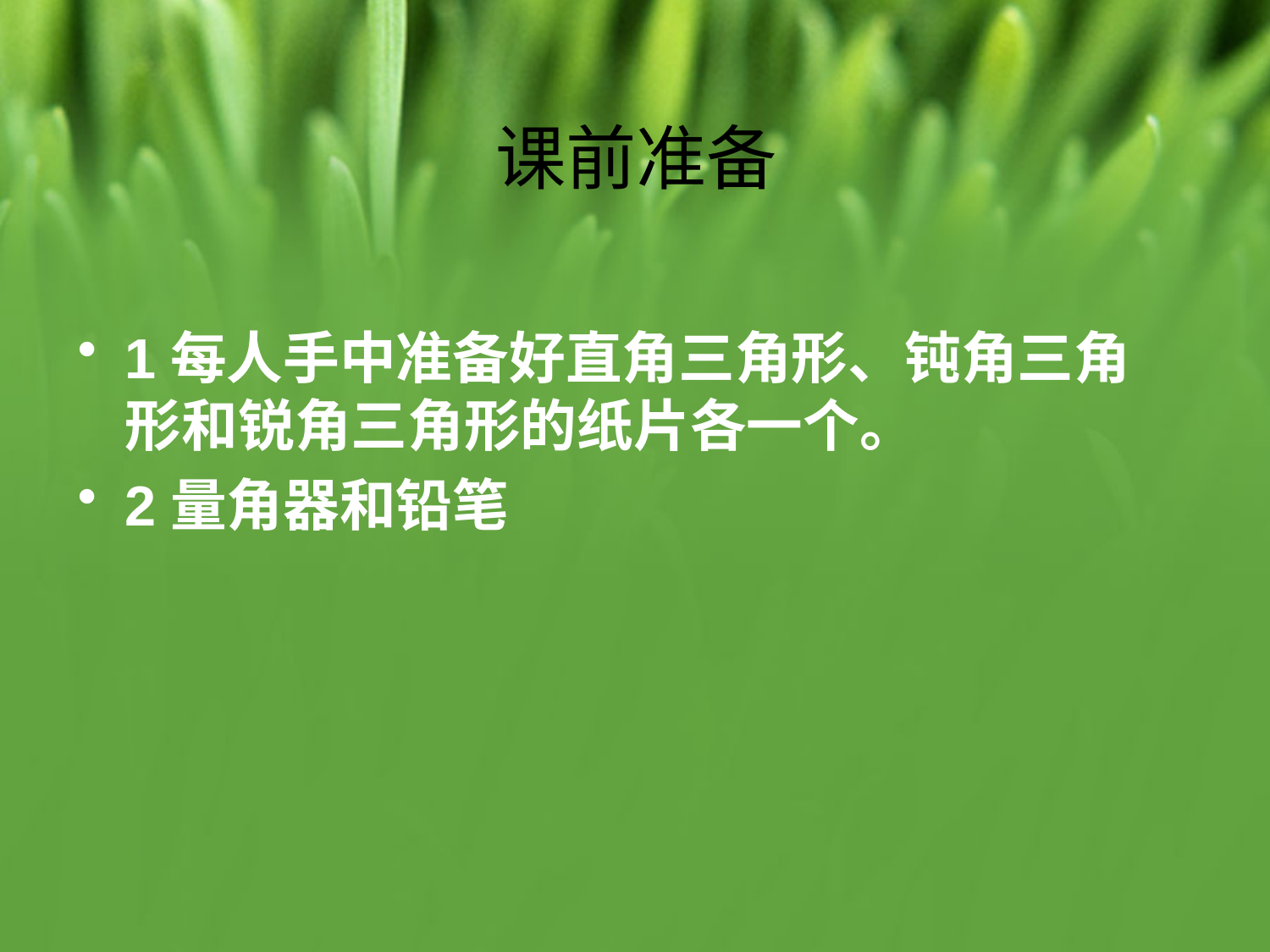

# 课前准备
1每人手中准备好直角三角形、钝角三角形和锐角三角形的纸片各一个。
2量角器和铅笔